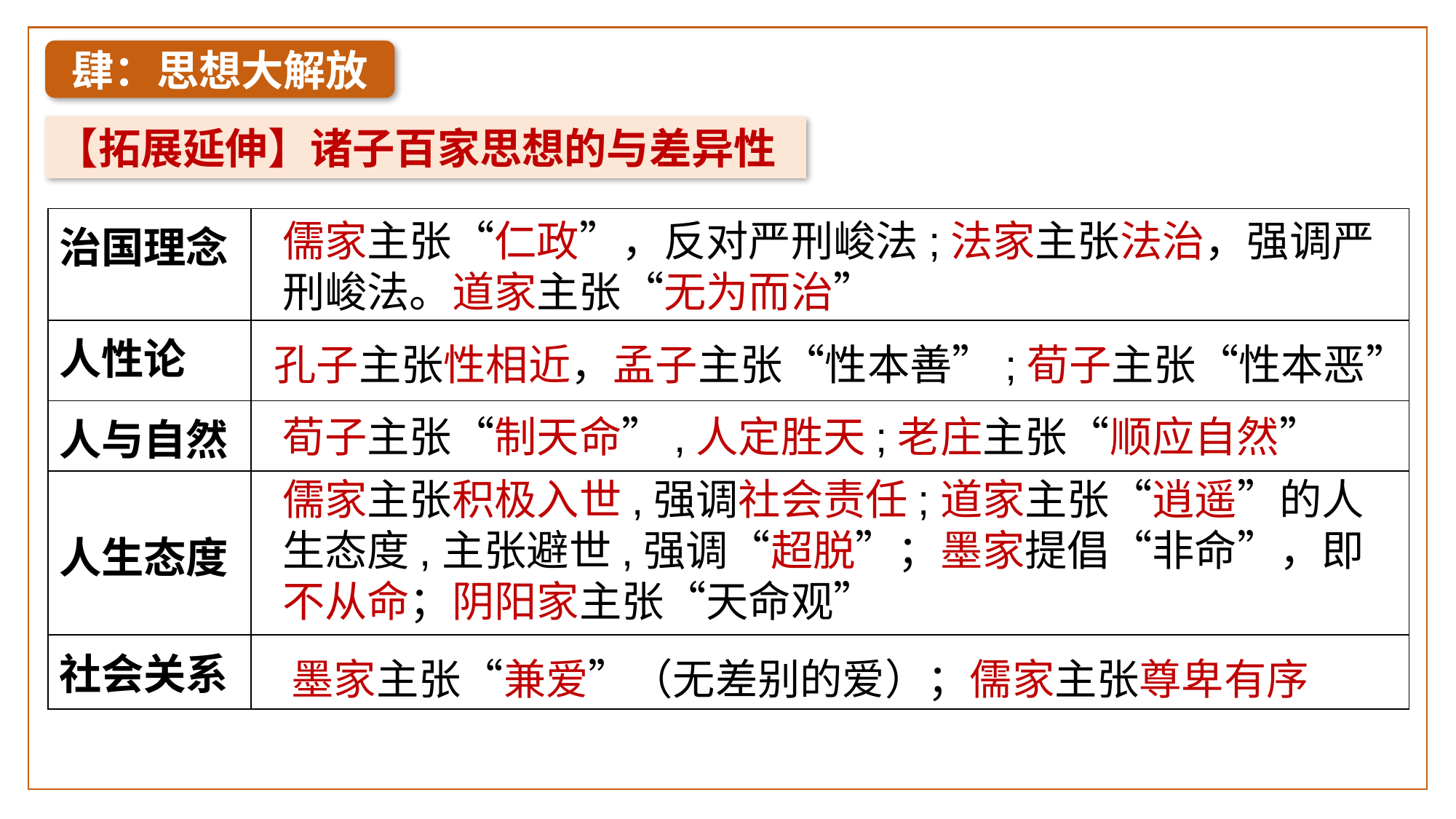

肆：思想大解放
【拓展延伸】诸子百家思想的与差异性
| 治国理念 |  |
| --- | --- |
| 人性论 |  |
| 人与自然 |  |
| 人生态度 |  |
| 社会关系 |  |
儒家主张“仁政”，反对严刑峻法;法家主张法治，强调严刑峻法。道家主张“无为而治”
孔子主张性相近，孟子主张“性本善”;荀子主张“性本恶”
荀子主张“制天命”,人定胜天;老庄主张“顺应自然”
儒家主张积极入世,强调社会责任;道家主张“逍遥”的人生态度,主张避世,强调“超脱”；墨家提倡“非命”，即不从命；阴阳家主张“天命观”
墨家主张“兼爱”（无差别的爱）；儒家主张尊卑有序